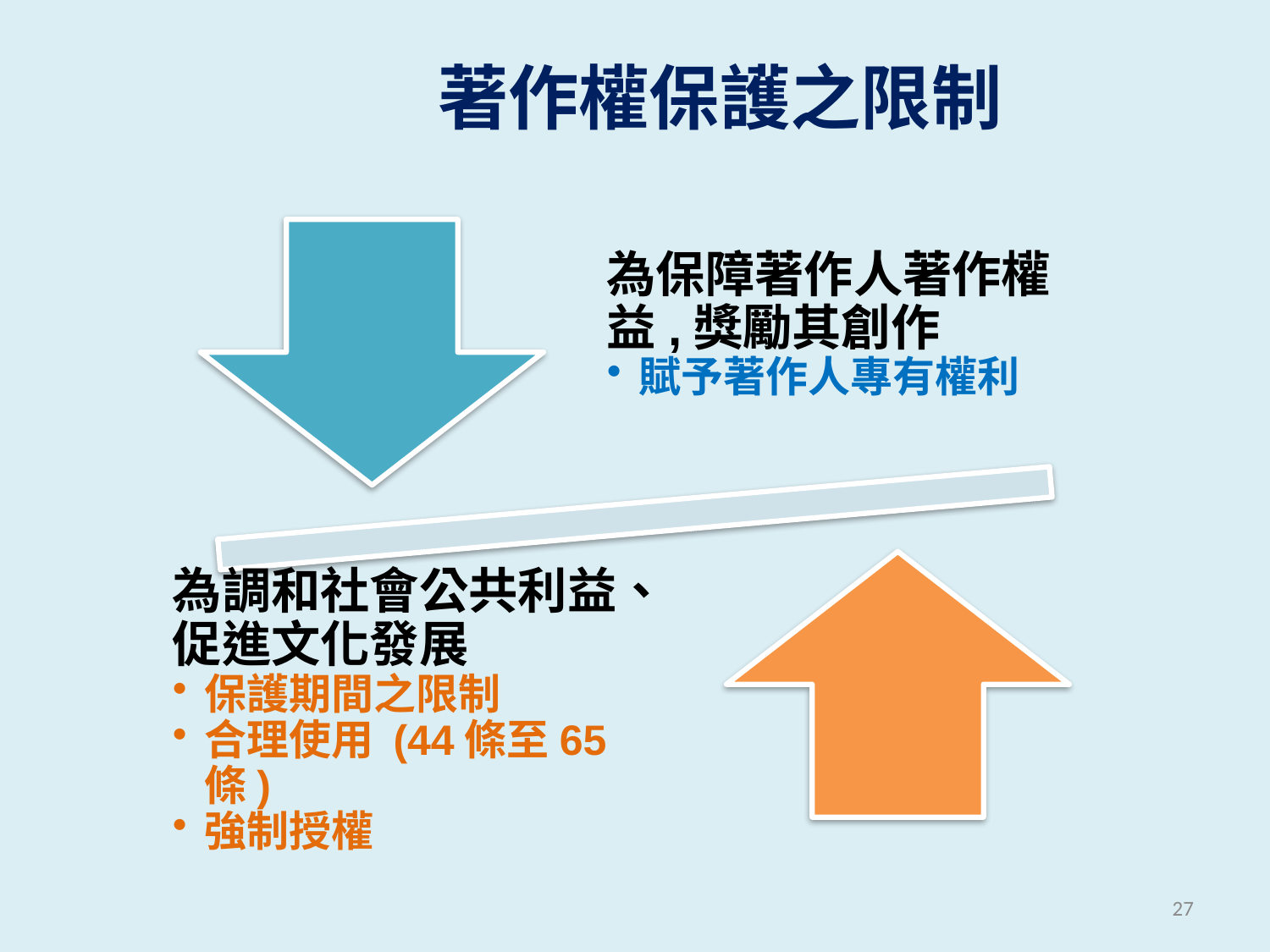

著作權保護之限制
為保障著作人著作權益,獎勵其創作
賦予著作人專有權利
為調和社會公共利益、促進文化發展
保護期間之限制
合理使用 (44條至65條)
強制授權

27